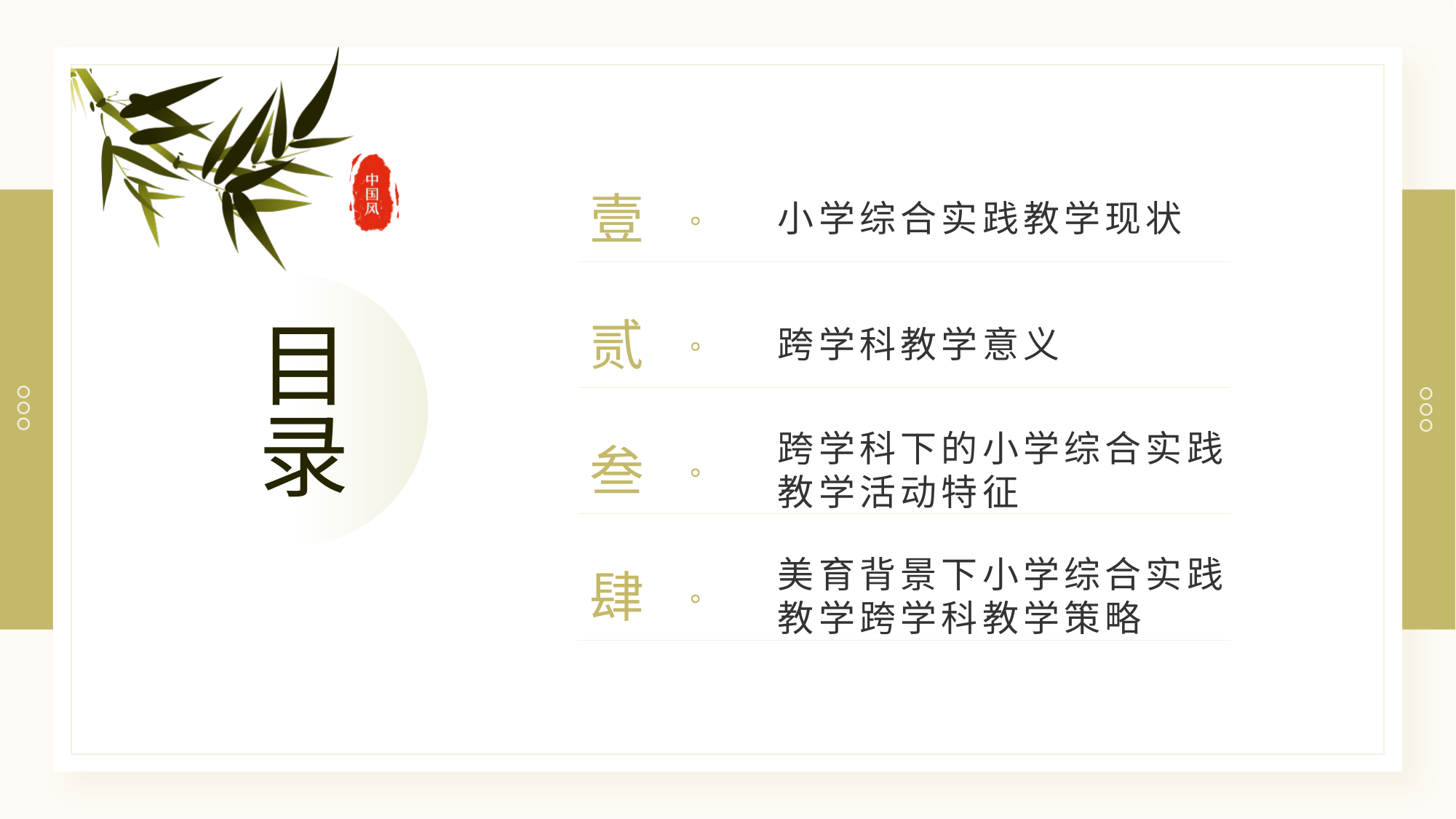

壹
小学综合实践教学现状

# 目录
贰
跨学科教学意义

叁
跨学科下的小学综合实践教学活动特征

肆
美育背景下小学综合实践教学跨学科教学策略